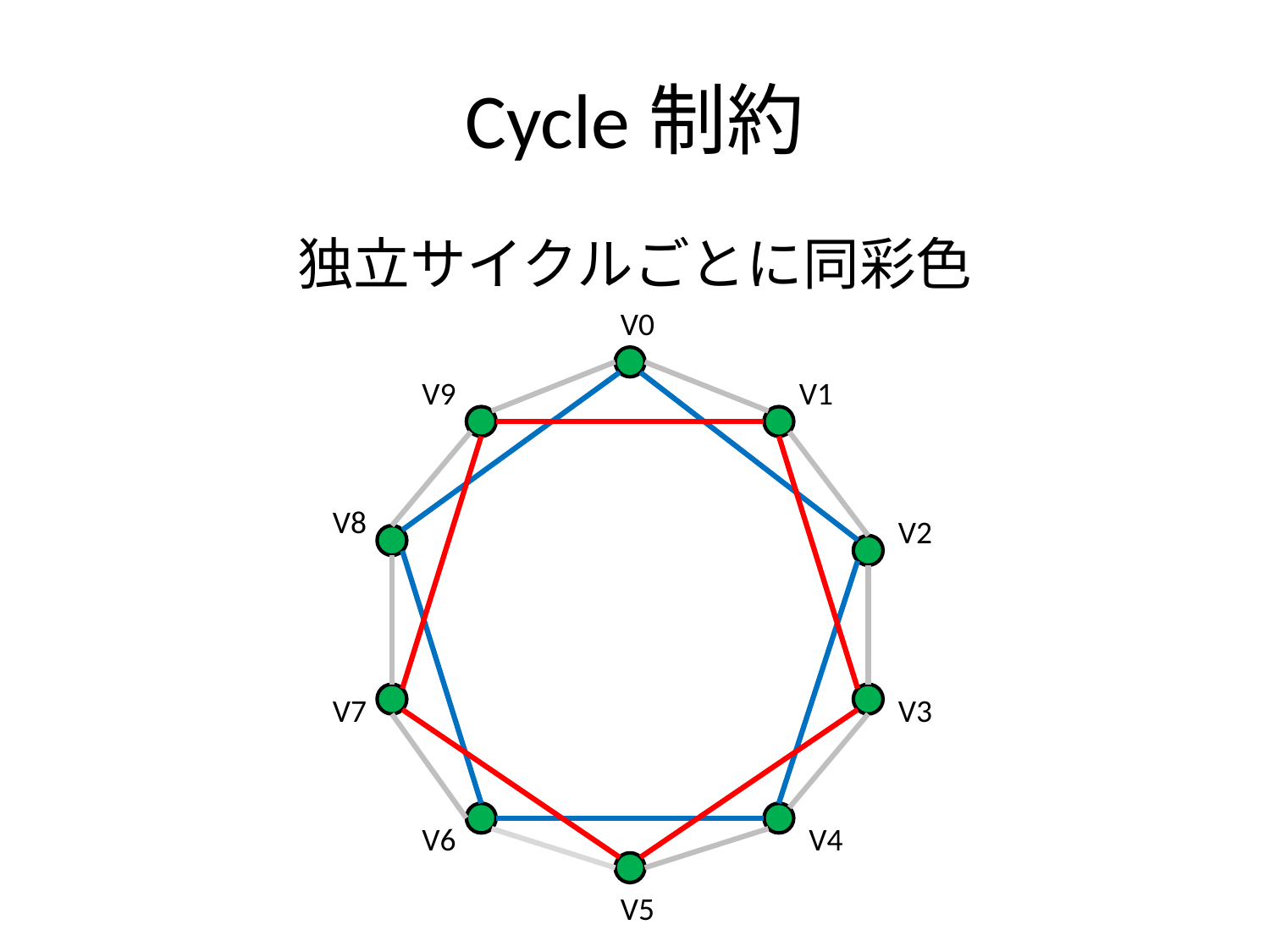

# Cycle制約
独立サイクルごとに同彩色
V0

V9
V1

V8
V2

V7

V3

V6
V4

V5